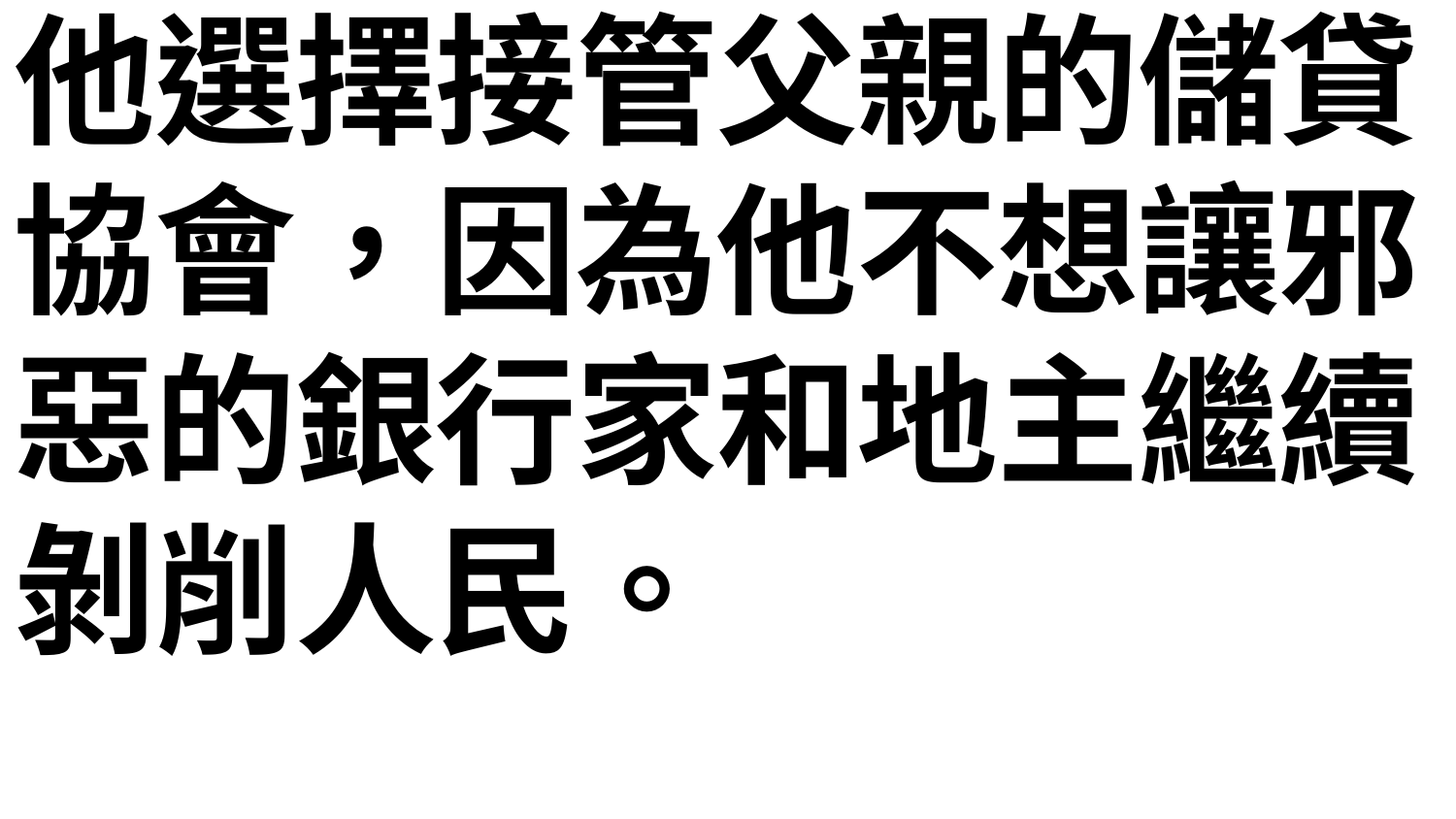

他選擇接管父親的儲貸協會，因為他不想讓邪惡的銀行家和地主繼續剝削人民。